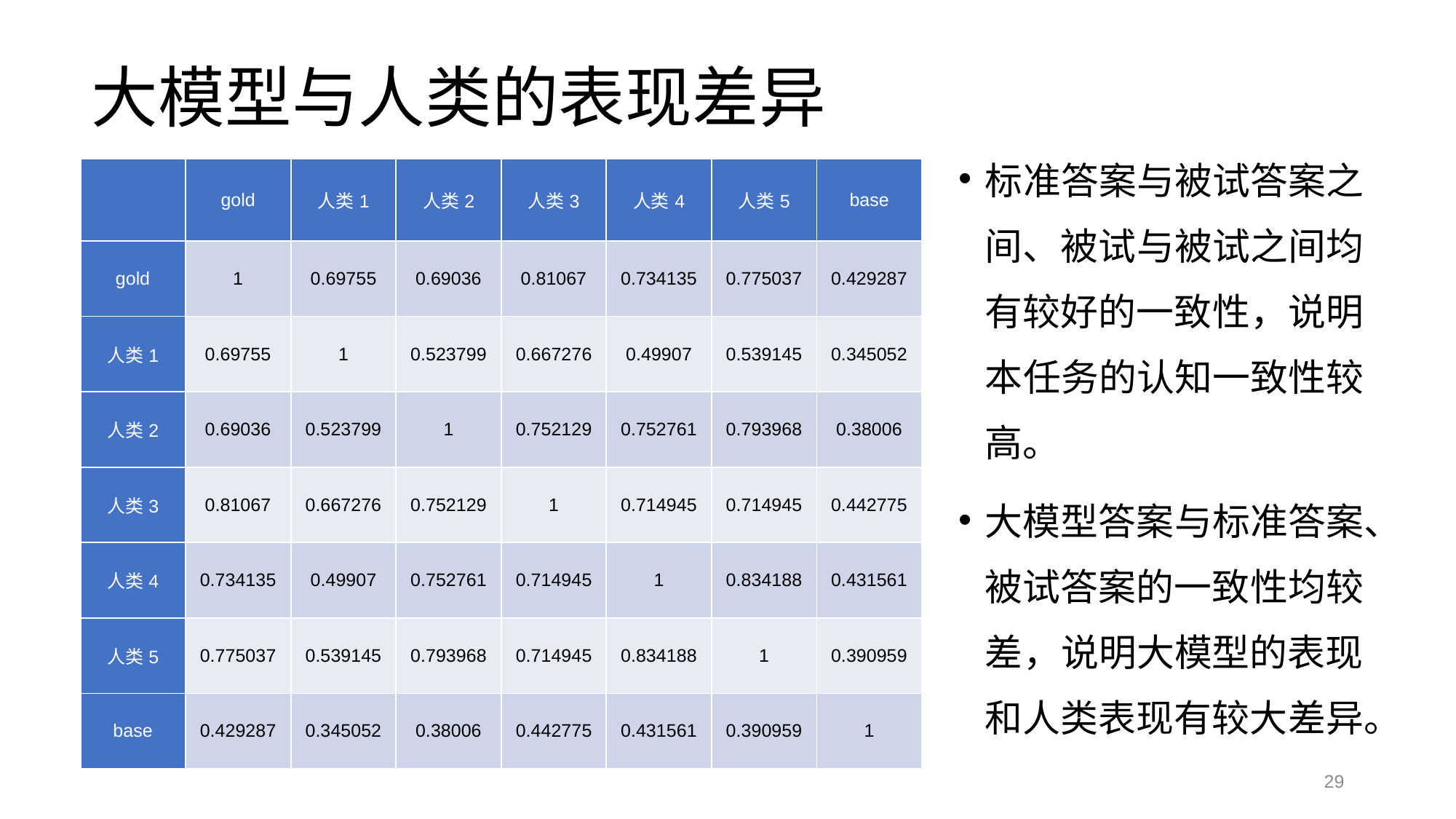

大模型与人类的表现差异
标准答案与被试答案之间、被试与被试之间均有较好的一致性，说明本任务的认知一致性较高。
大模型答案与标准答案、被试答案的一致性均较差，说明大模型的表现和人类表现有较大差异。
|  | gold | 人类1 | 人类2 | 人类3 | 人类4 | 人类5 | base |
| --- | --- | --- | --- | --- | --- | --- | --- |
| gold | 1 | 0.69755 | 0.69036 | 0.81067 | 0.734135 | 0.775037 | 0.429287 |
| 人类1 | 0.69755 | 1 | 0.523799 | 0.667276 | 0.49907 | 0.539145 | 0.345052 |
| 人类2 | 0.69036 | 0.523799 | 1 | 0.752129 | 0.752761 | 0.793968 | 0.38006 |
| 人类3 | 0.81067 | 0.667276 | 0.752129 | 1 | 0.714945 | 0.714945 | 0.442775 |
| 人类4 | 0.734135 | 0.49907 | 0.752761 | 0.714945 | 1 | 0.834188 | 0.431561 |
| 人类5 | 0.775037 | 0.539145 | 0.793968 | 0.714945 | 0.834188 | 1 | 0.390959 |
| base | 0.429287 | 0.345052 | 0.38006 | 0.442775 | 0.431561 | 0.390959 | 1 |
29